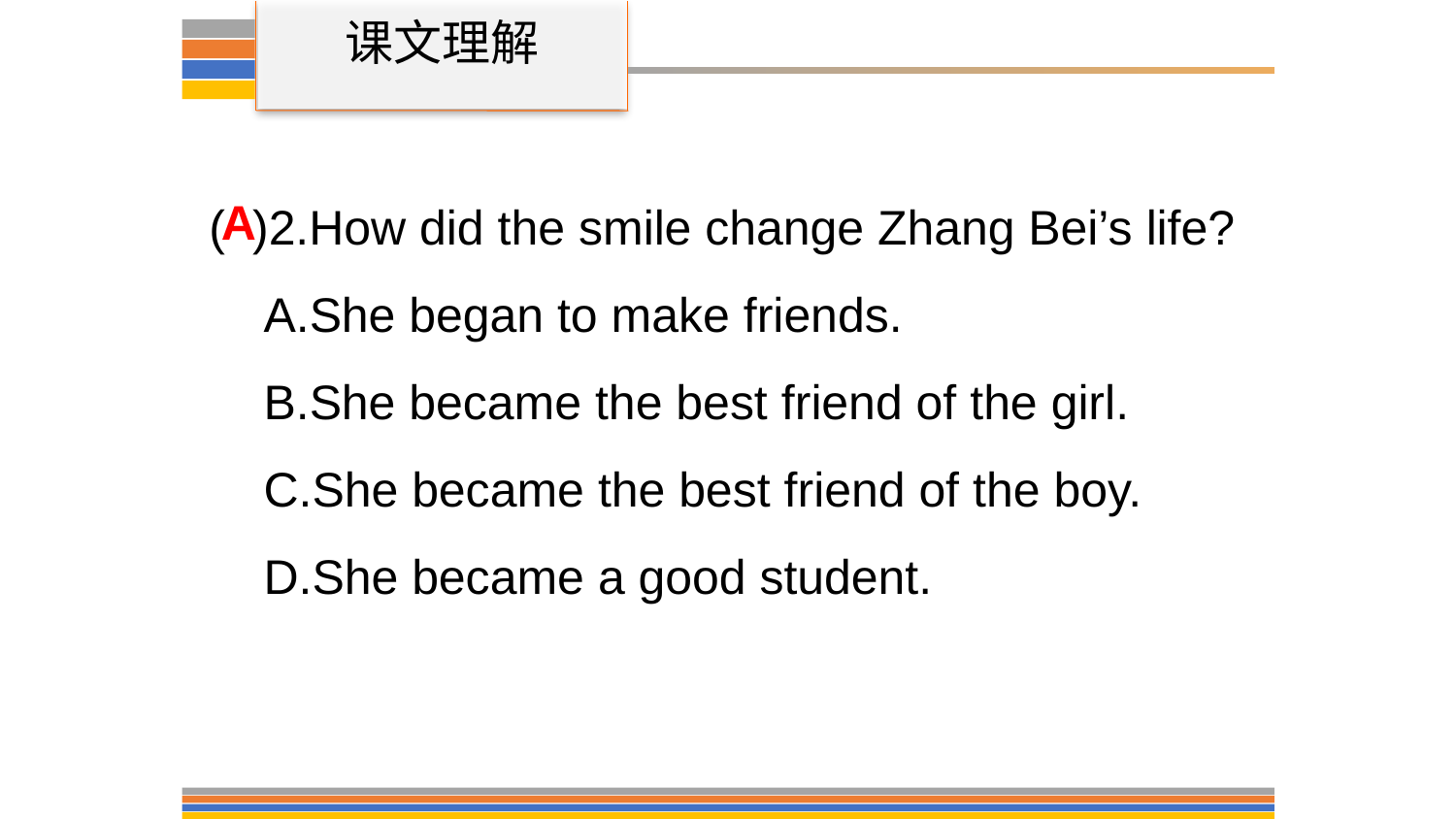

课文理解

(  )2.How did the smile change Zhang Bei’s life?
A.She began to make friends.
B.She became the best friend of the girl.
C.She became the best friend of the boy.
D.She became a good student.
A